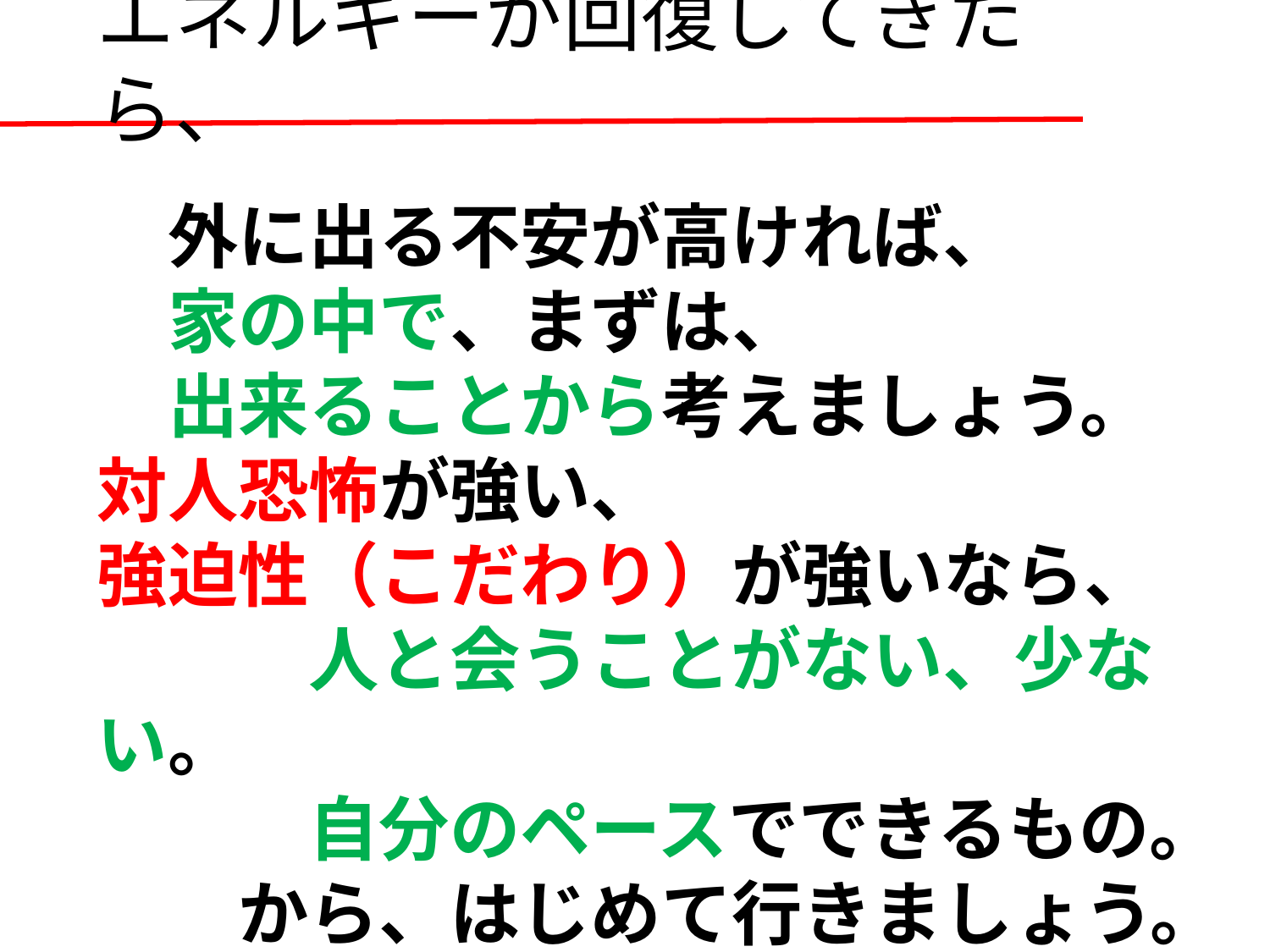

エネルギーが回復してきたら、
　外に出る不安が高ければ、
　家の中で、まずは、
　出来ることから考えましょう。
対人恐怖が強い、
強迫性（こだわり）が強いなら、
　　　人と会うことがない、少ない。
　　　自分のペースでできるもの。
　　から、はじめて行きましょう。